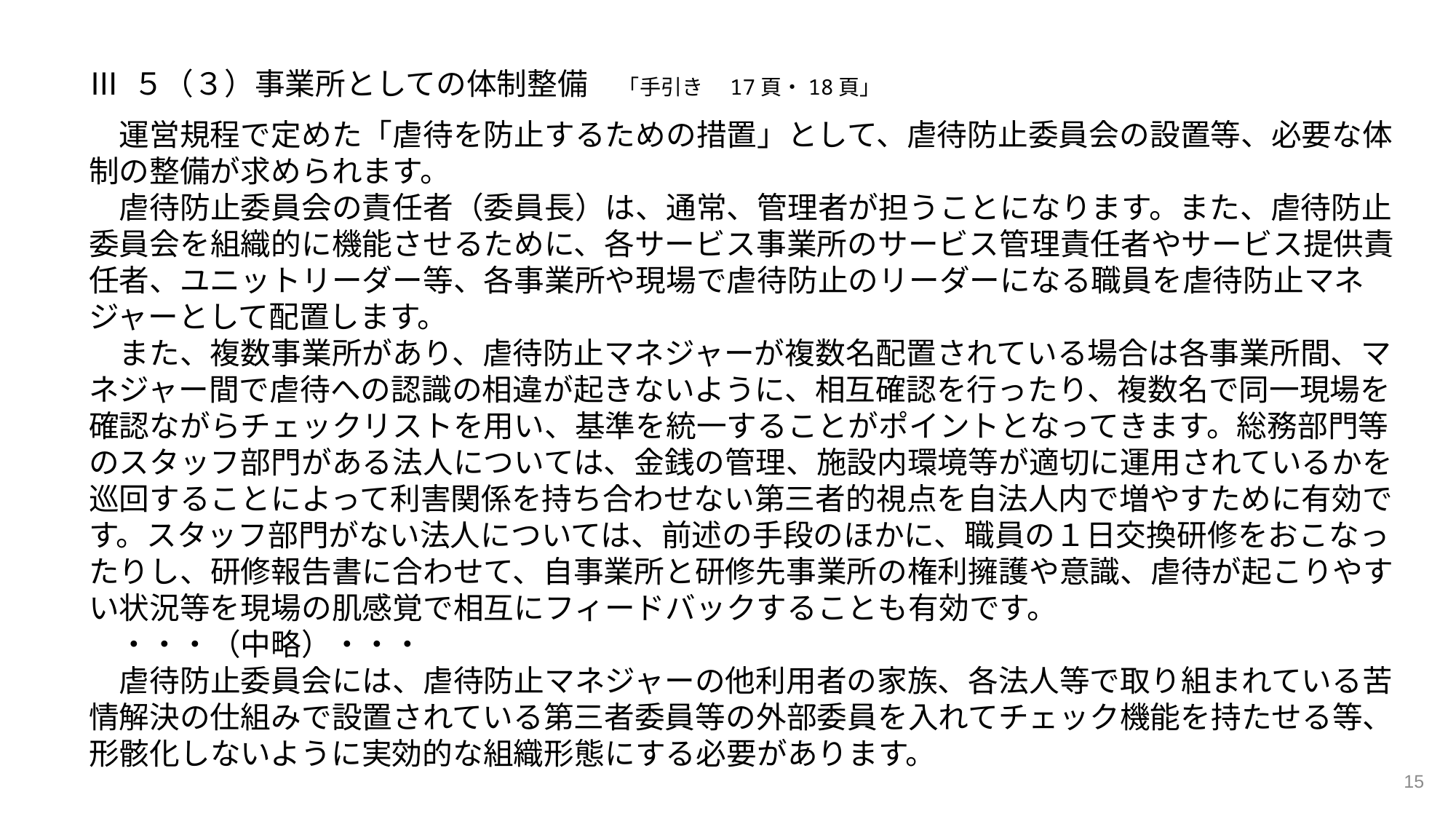

Ⅲ ５（３）事業所としての体制整備　「手引き　17頁・18頁」

　運営規程で定めた「虐待を防止するための措置」として、虐待防止委員会の設置等、必要な体制の整備が求められます。
　虐待防止委員会の責任者（委員長）は、通常、管理者が担うことになります。また、虐待防止委員会を組織的に機能させるために、各サービス事業所のサービス管理責任者やサービス提供責任者、ユニットリーダー等、各事業所や現場で虐待防止のリーダーになる職員を虐待防止マネジャーとして配置します。
　また、複数事業所があり、虐待防止マネジャーが複数名配置されている場合は各事業所間、マネジャー間で虐待への認識の相違が起きないように、相互確認を行ったり、複数名で同一現場を確認ながらチェックリストを用い、基準を統一することがポイントとなってきます。総務部門等のスタッフ部門がある法人については、金銭の管理、施設内環境等が適切に運用されているかを巡回することによって利害関係を持ち合わせない第三者的視点を自法人内で増やすために有効です。スタッフ部門がない法人については、前述の手段のほかに、職員の１日交換研修をおこなったりし、研修報告書に合わせて、自事業所と研修先事業所の権利擁護や意識、虐待が起こりやすい状況等を現場の肌感覚で相互にフィードバックすることも有効です。
　・・・（中略）・・・
　虐待防止委員会には、虐待防止マネジャーの他利用者の家族、各法人等で取り組まれている苦情解決の仕組みで設置されている第三者委員等の外部委員を入れてチェック機能を持たせる等、形骸化しないように実効的な組織形態にする必要があります。
15